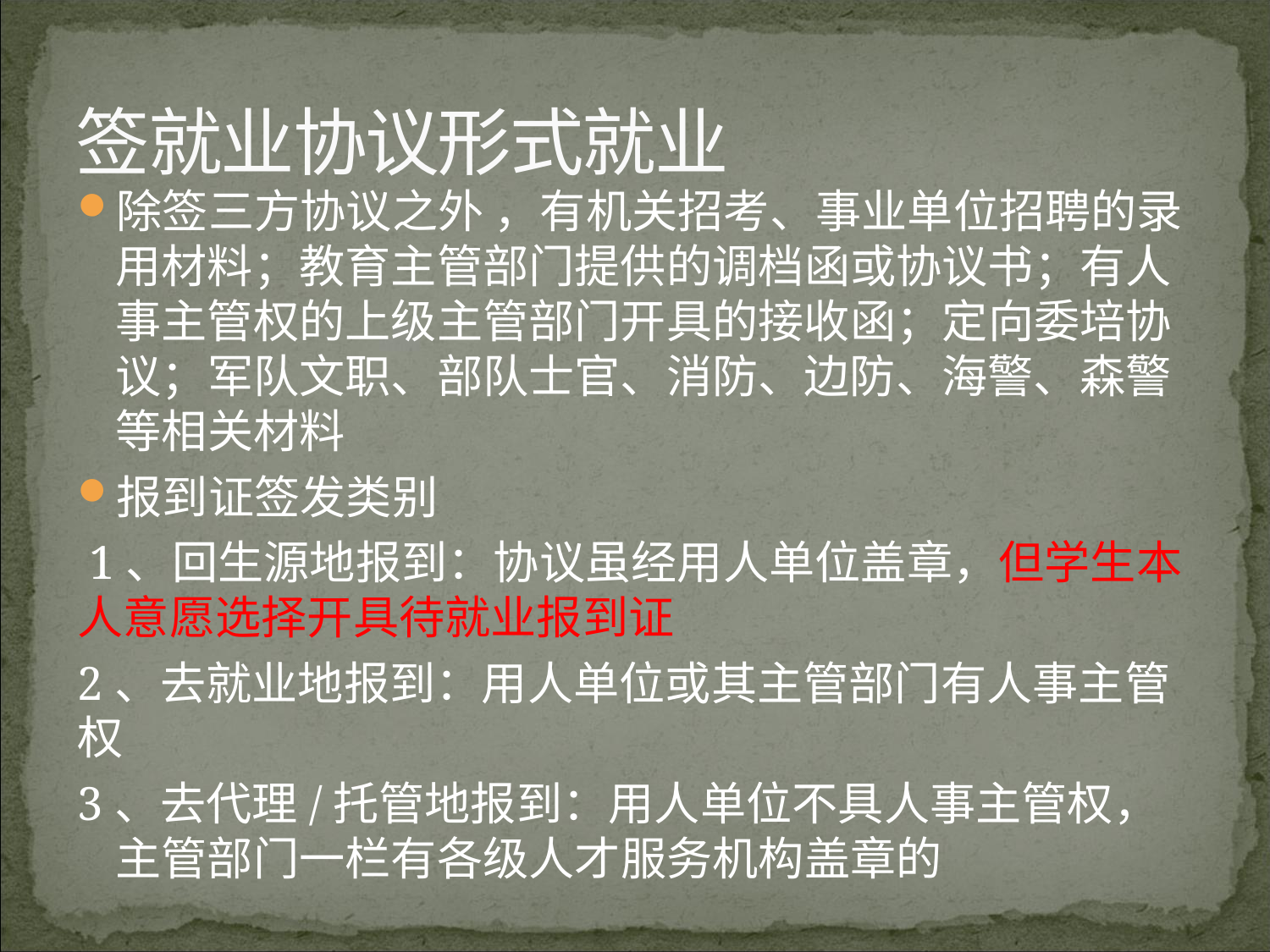

# 签就业协议形式就业
除签三方协议之外 ，有机关招考、事业单位招聘的录用材料；教育主管部门提供的调档函或协议书；有人事主管权的上级主管部门开具的接收函；定向委培协议；军队文职、部队士官、消防、边防、海警、森警等相关材料
报到证签发类别
 1、回生源地报到：协议虽经用人单位盖章，但学生本人意愿选择开具待就业报到证
2、去就业地报到：用人单位或其主管部门有人事主管权
3、去代理/托管地报到：用人单位不具人事主管权，主管部门一栏有各级人才服务机构盖章的